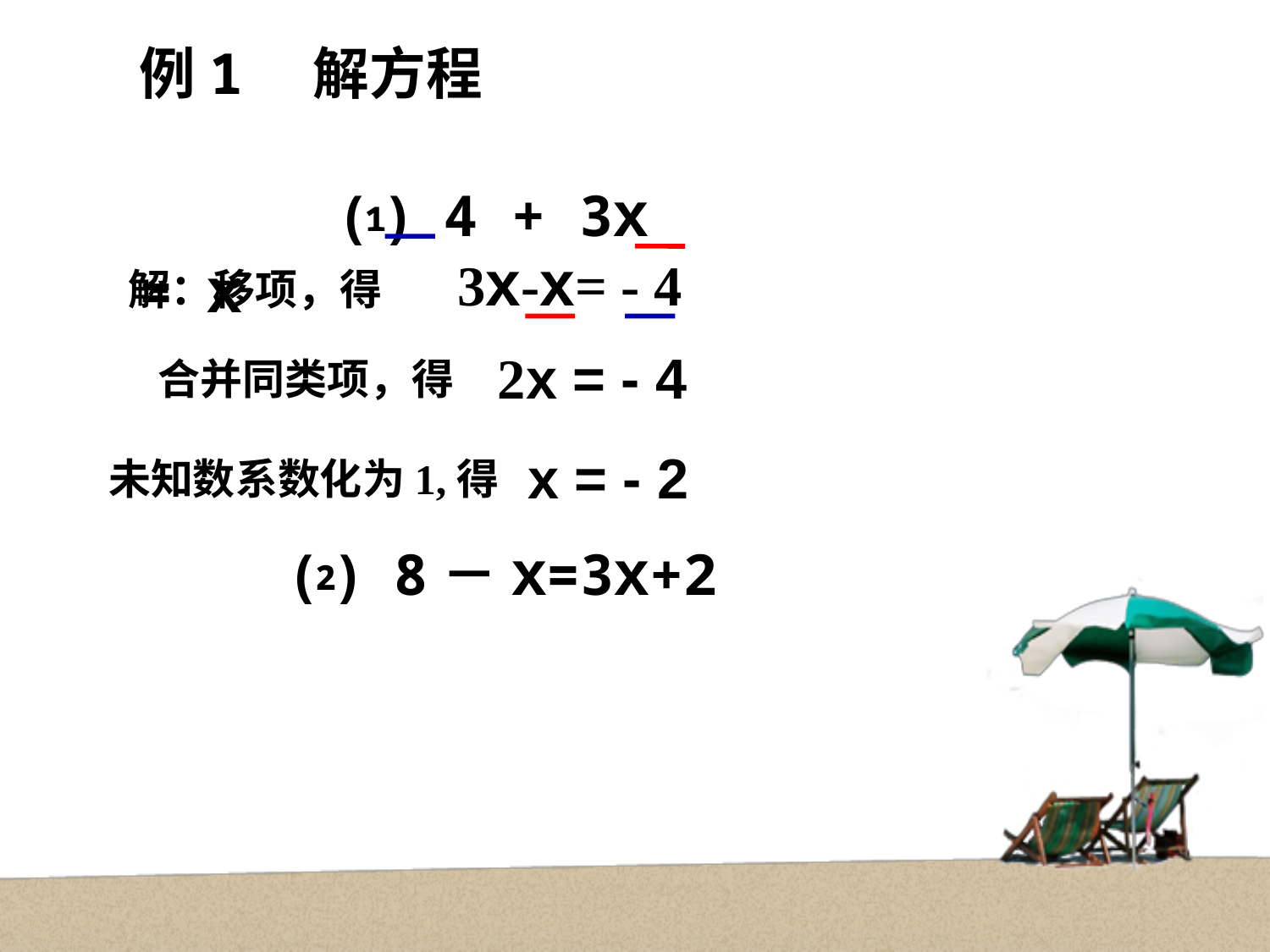

例1　解方程

      ⑴ 4 + 3x = x

3x-x= - 4

解：移项，得

2x = - 4
合并同类项，得
x = - 2
未知数系数化为1,得

⑵ 8－x=3x+2